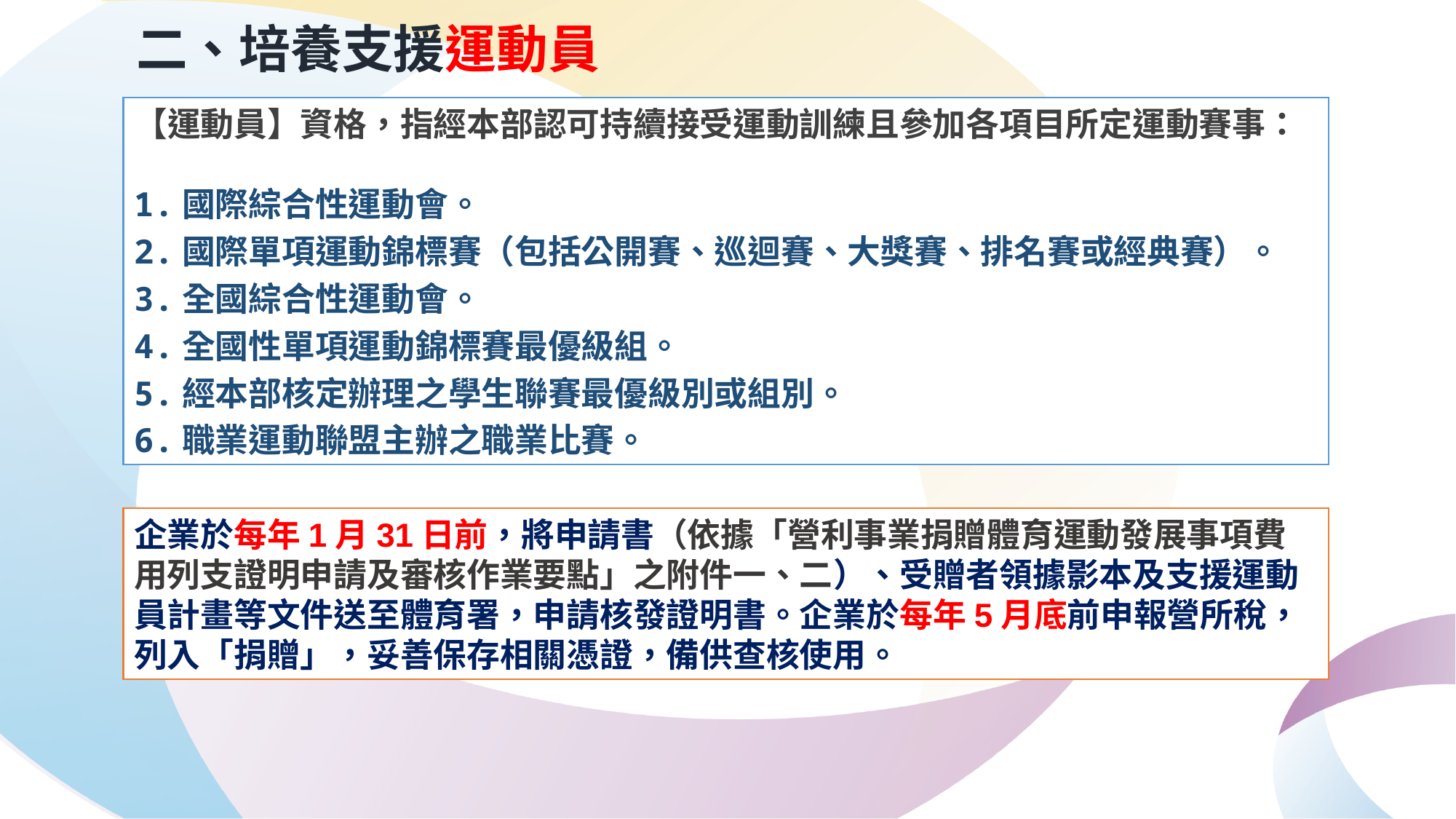

# 二、培養支援運動員
【運動員】資格，指經本部認可持續接受運動訓練且參加各項目所定運動賽事：

1.國際綜合性運動會。

2.國際單項運動錦標賽（包括公開賽、巡迴賽、大獎賽、排名賽或經典賽）。

3.全國綜合性運動會。

4.全國性單項運動錦標賽最優級組。

5.經本部核定辦理之學生聯賽最優級別或組別。

6.職業運動聯盟主辦之職業比賽。
企業於每年1月31日前，將申請書（依據「營利事業捐贈體育運動發展事項費用列支證明申請及審核作業要點」之附件一、二）、受贈者領據影本及支援運動員計畫等文件送至體育署，申請核發證明書。企業於每年5月底前申報營所稅，列入「捐贈」，妥善保存相關憑證，備供查核使用。